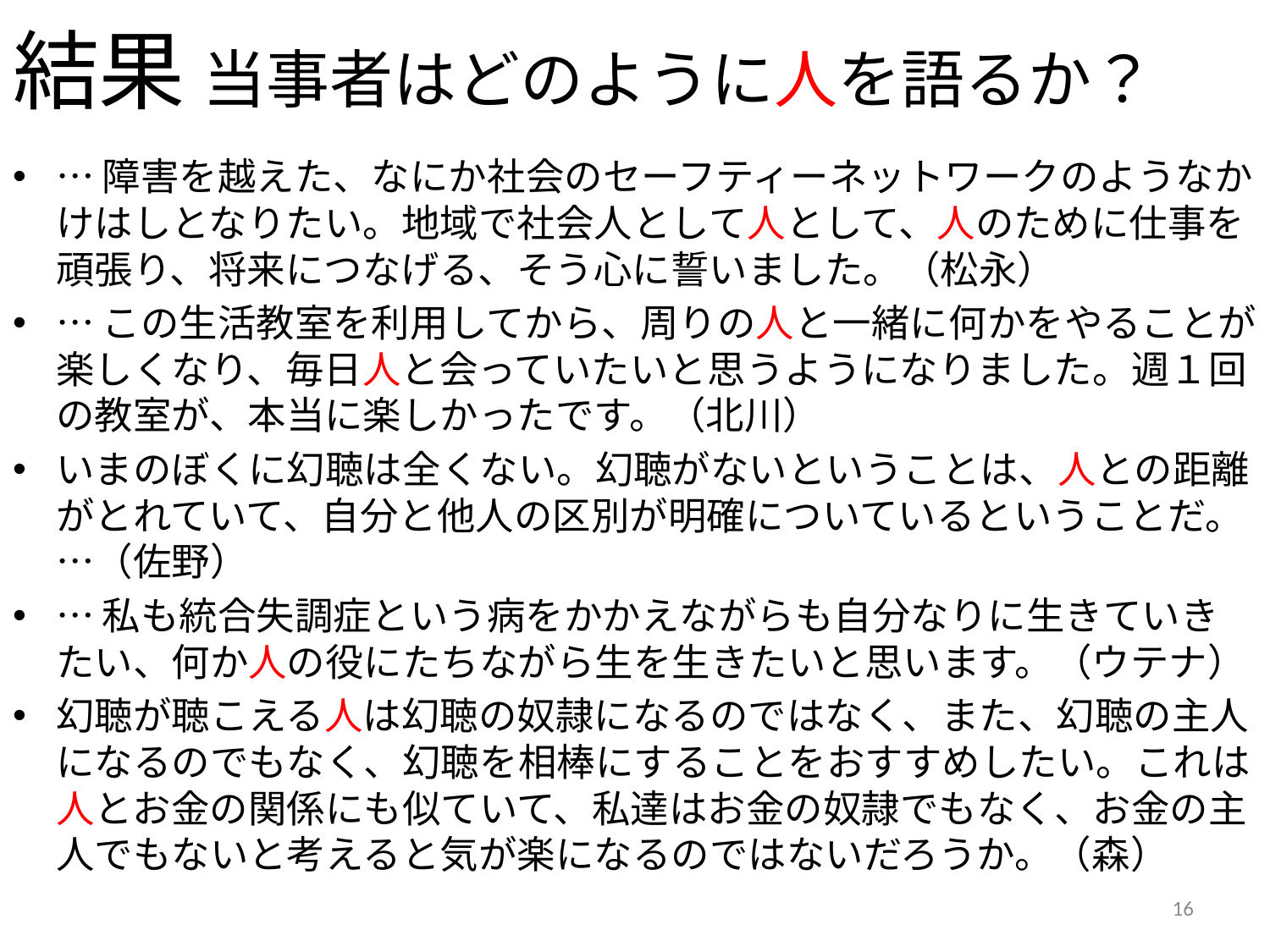

# 結果 当事者はどのように人を語るか？
…障害を越えた、なにか社会のセーフティーネットワークのようなかけはしとなりたい。地域で社会人として人として、人のために仕事を頑張り、将来につなげる、そう心に誓いました。（松永）
…この生活教室を利用してから、周りの人と一緒に何かをやることが楽しくなり、毎日人と会っていたいと思うようになりました。週１回の教室が、本当に楽しかったです。（北川）
いまのぼくに幻聴は全くない。幻聴がないということは、人との距離がとれていて、自分と他人の区別が明確についているということだ。…（佐野）
…私も統合失調症という病をかかえながらも自分なりに生きていきたい、何か人の役にたちながら生を生きたいと思います。（ウテナ）
幻聴が聴こえる人は幻聴の奴隷になるのではなく、また、幻聴の主人になるのでもなく、幻聴を相棒にすることをおすすめしたい。これは人とお金の関係にも似ていて、私達はお金の奴隷でもなく、お金の主人でもないと考えると気が楽になるのではないだろうか。（森）
16